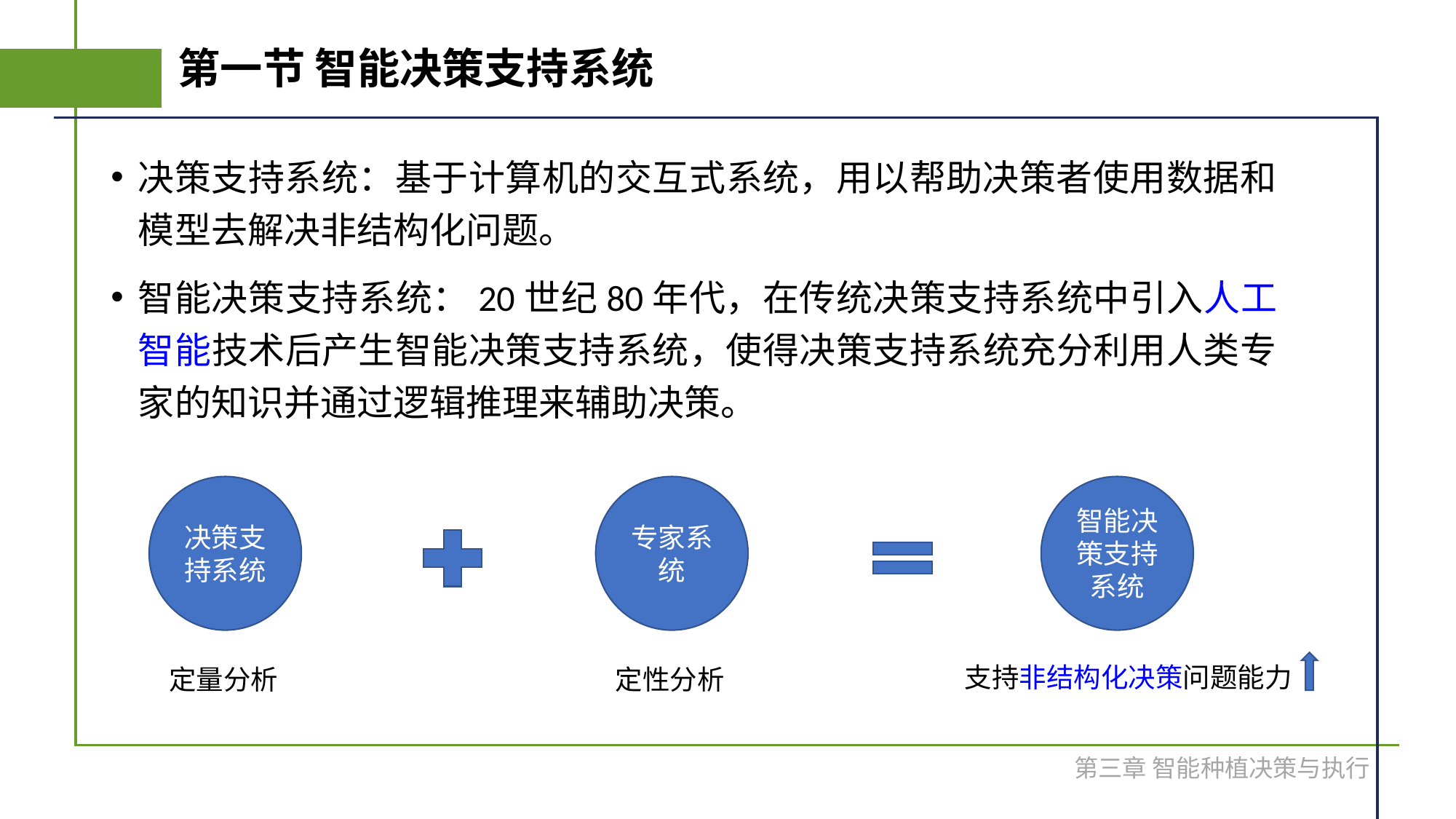

# 第一节 智能决策支持系统
决策支持系统：基于计算机的交互式系统，用以帮助决策者使用数据和模型去解决非结构化问题。
智能决策支持系统：20世纪80年代，在传统决策支持系统中引入人工智能技术后产生智能决策支持系统，使得决策支持系统充分利用人类专家的知识并通过逻辑推理来辅助决策。

决策支持系统
专家系统
智能决策支持系统

支持非结构化决策问题能力
定量分析
定性分析
第三章 智能种植决策与执行